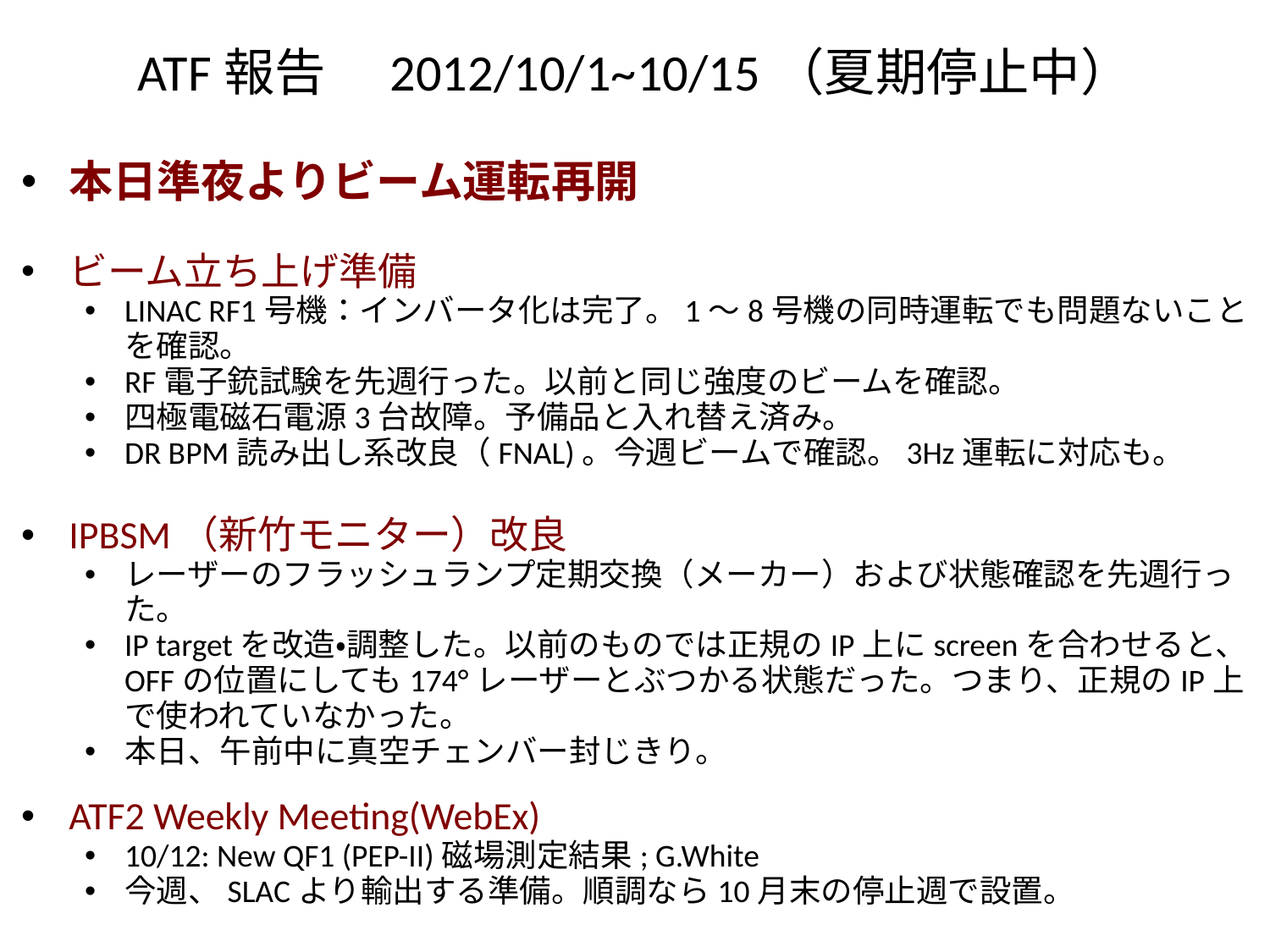

# ATF報告　2012/10/1~10/15（夏期停止中）
本日準夜よりビーム運転再開

ビーム立ち上げ準備
LINAC RF1号機：インバータ化は完了。1〜8号機の同時運転でも問題ないことを確認。
RF電子銃試験を先週行った。以前と同じ強度のビームを確認。
四極電磁石電源3台故障。予備品と入れ替え済み。
DR BPM読み出し系改良（FNAL)。今週ビームで確認。3Hz運転に対応も。

IPBSM（新竹モニター）改良
レーザーのフラッシュランプ定期交換（メーカー）および状態確認を先週行った。
IP targetを改造・調整した。以前のものでは正規のIP上にscreenを合わせると、OFFの位置にしても174°レーザーとぶつかる状態だった。つまり、正規のIP上で使われていなかった。
本日、午前中に真空チェンバー封じきり。

ATF2 Weekly Meeting(WebEx)
10/12: New QF1 (PEP-II)磁場測定結果; G.White
今週、SLACより輸出する準備。順調なら10月末の停止週で設置。